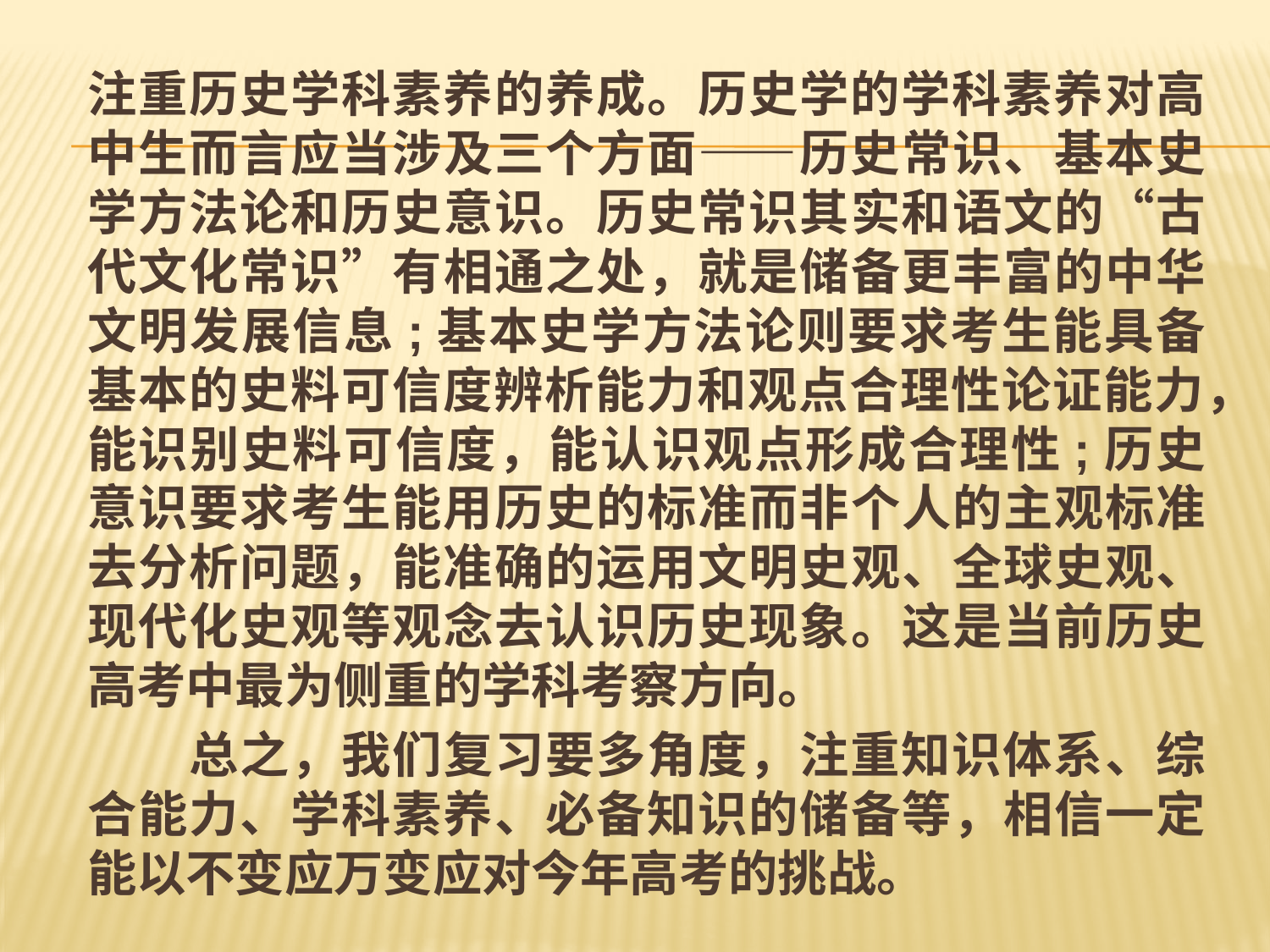

注重历史学科素养的养成。历史学的学科素养对高中生而言应当涉及三个方面——历史常识、基本史学方法论和历史意识。历史常识其实和语文的“古代文化常识”有相通之处，就是储备更丰富的中华文明发展信息;基本史学方法论则要求考生能具备基本的史料可信度辨析能力和观点合理性论证能力，能识别史料可信度，能认识观点形成合理性;历史意识要求考生能用历史的标准而非个人的主观标准去分析问题，能准确的运用文明史观、全球史观、现代化史观等观念去认识历史现象。这是当前历史高考中最为侧重的学科考察方向。
　　总之，我们复习要多角度，注重知识体系、综合能力、学科素养、必备知识的储备等，相信一定能以不变应万变应对今年高考的挑战。